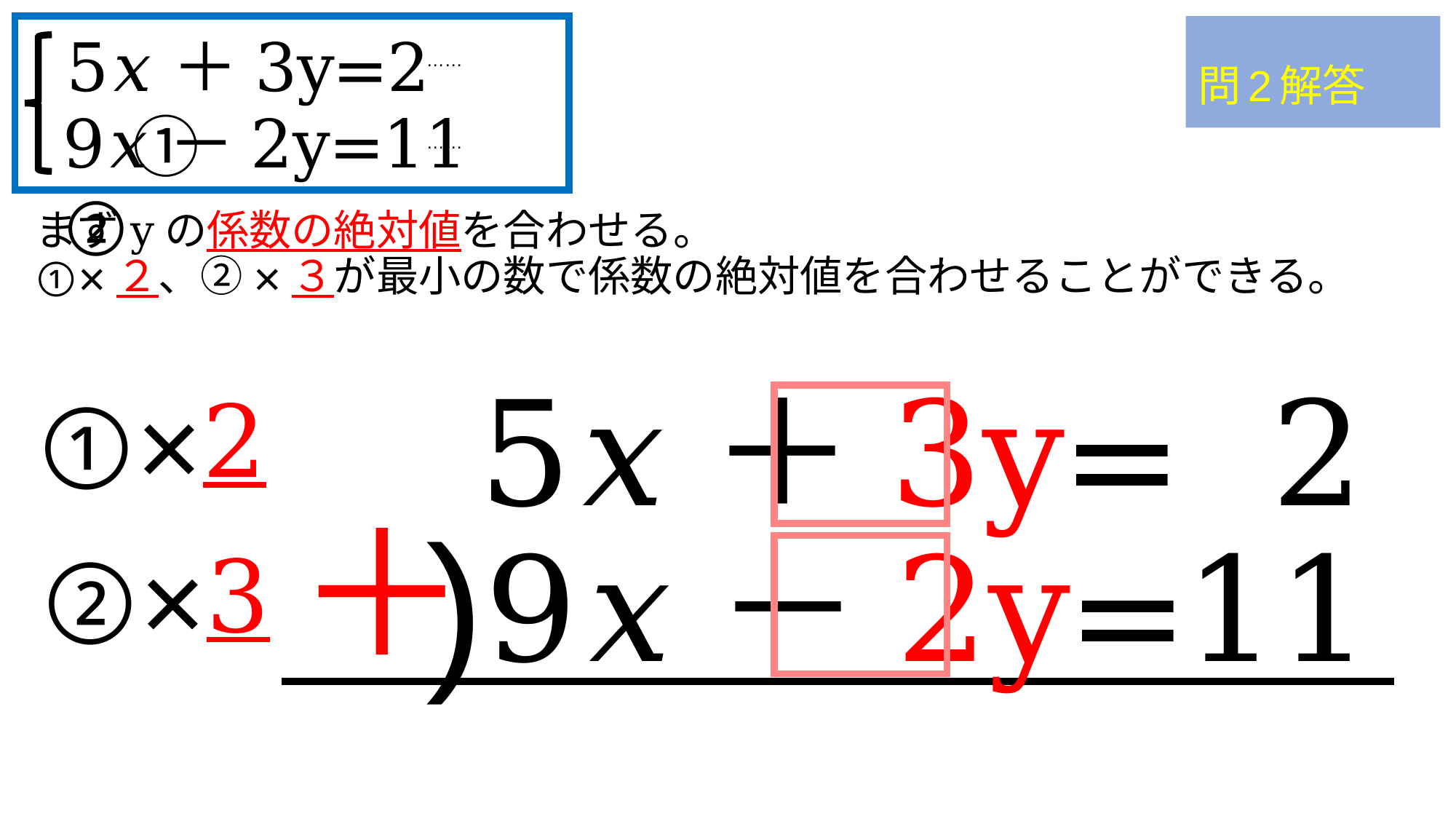

5𝑥＋3y=2   　①
9𝑥－2y=11     ②

……
……

問2解答
まずyの係数の絶対値を合わせる。
①×２、②×３が最小の数で係数の絶対値を合わせることができる。
5𝑥＋3y=  2
9𝑥－2y=11
①×2

＋
)
②×3